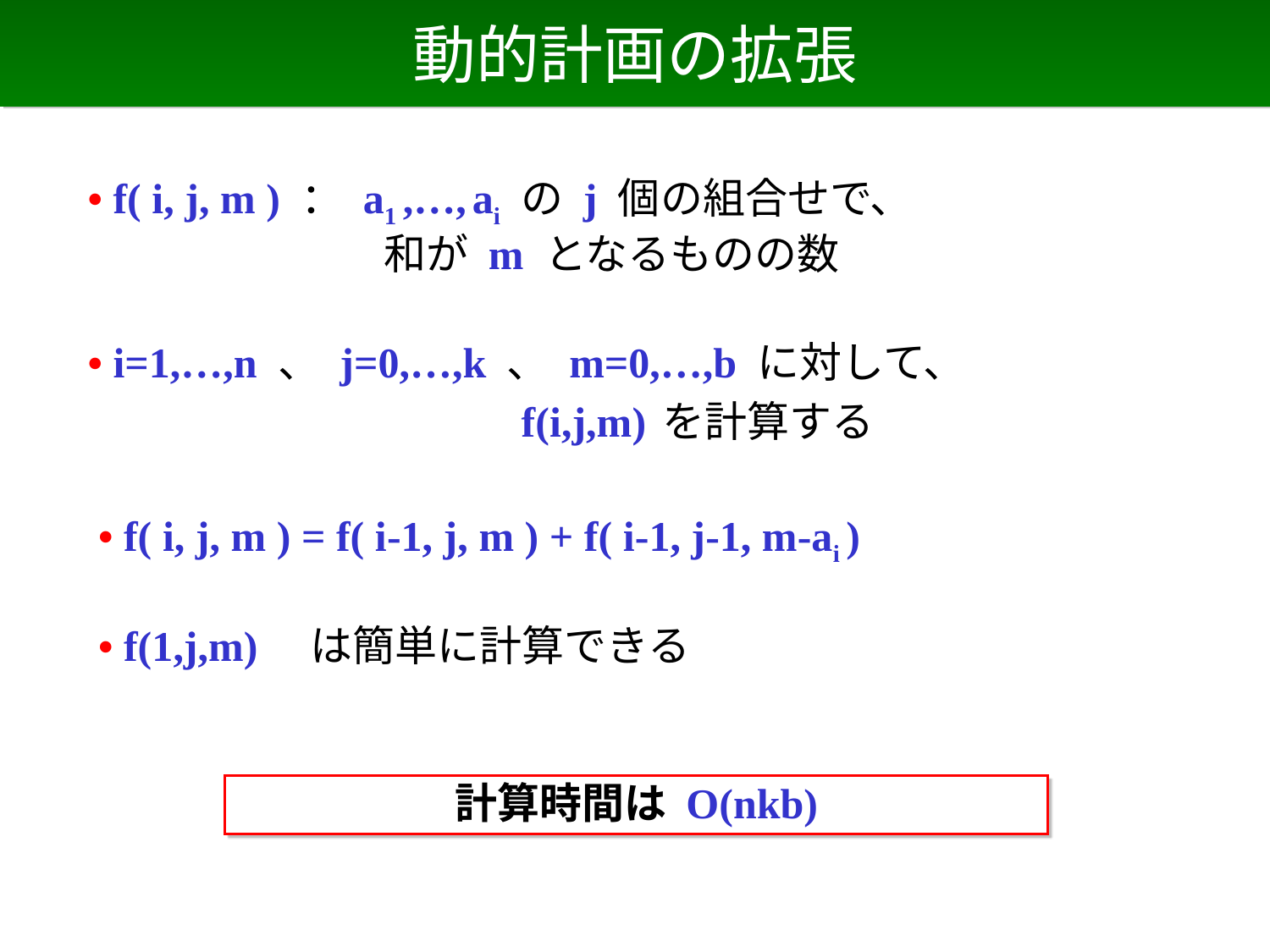

# 動的計画の拡張
• f( i, j, m ) ： a1 ,…, ai の j 個の組合せで、
　　　　　　　和が m となるものの数

• i=1,…,n 、 j=0,…,k 、 m=0,…,b に対して、
　　　　　　　　　　f(i,j,m) を計算する

 • f( i, j, m ) = f( i-1, j, m ) + f( i-1, j-1, m-ai )

 • f(1,j,m)    は簡単に計算できる
計算時間は O(nkb)